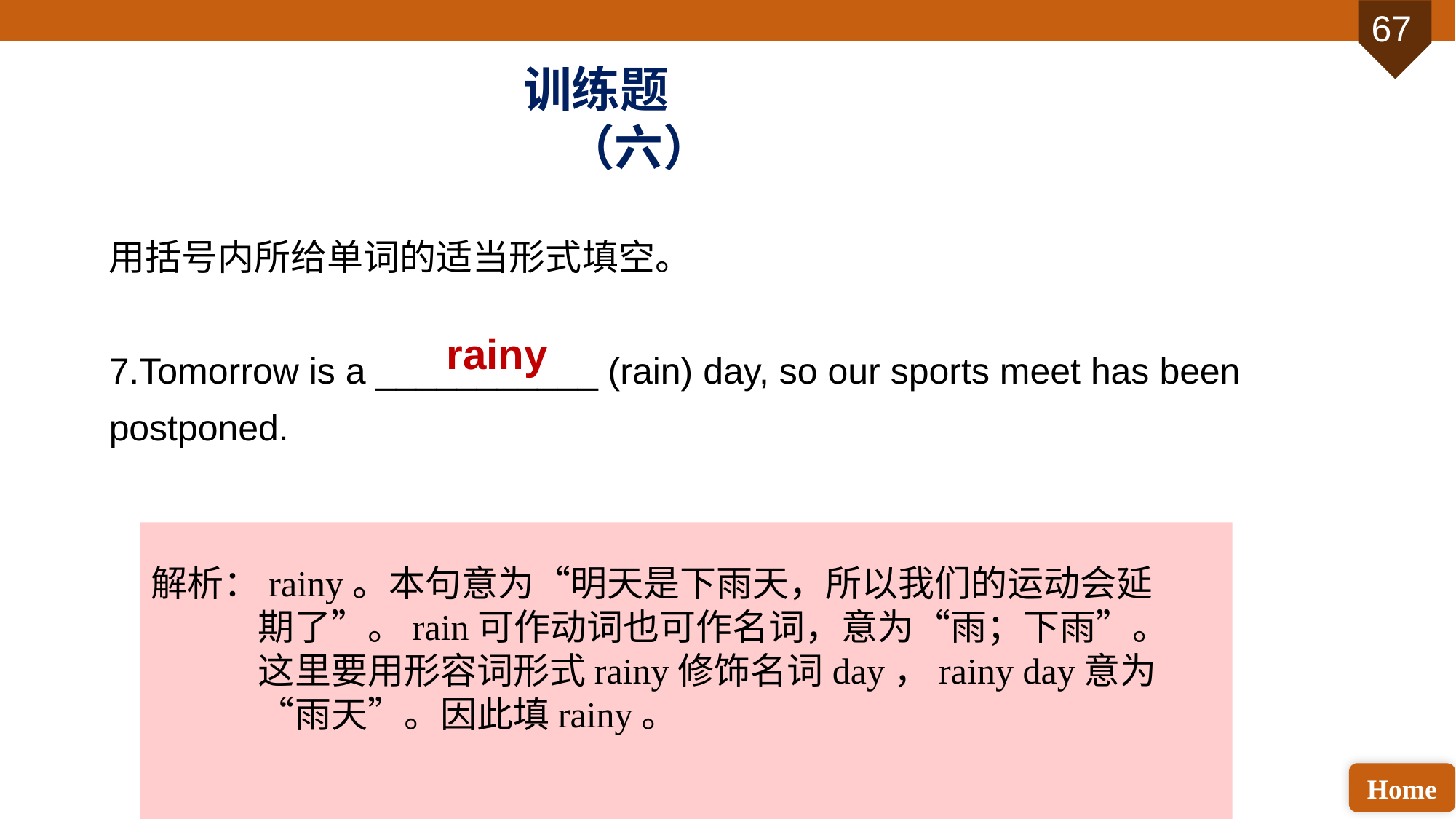

训练题（六）
用括号内所给单词的适当形式填空。

7.Tomorrow is a ___________ (rain) day, so our sports meet has been postponed.
rainy

解析：rainy。本句意为“明天是下雨天，所以我们的运动会延期了”。rain可作动词也可作名词，意为“雨；下雨”。这里要用形容词形式rainy修饰名词day，rainy day意为“雨天”。因此填rainy。